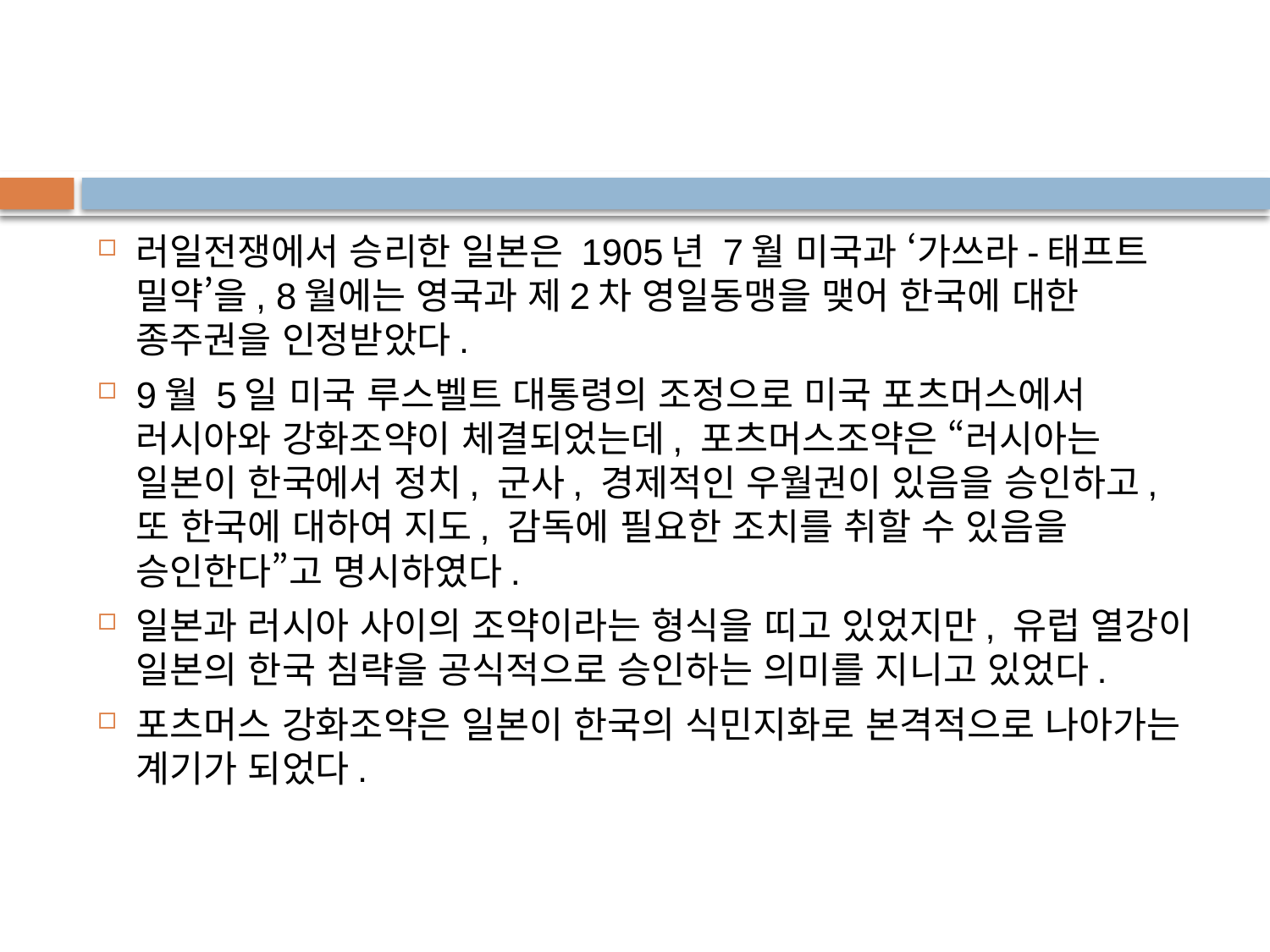

러일전쟁에서 승리한 일본은 1905년 7월 미국과 ‘가쓰라-태프트 밀약’을, 8월에는 영국과 제2차 영일동맹을 맺어 한국에 대한 종주권을 인정받았다.
9월 5일 미국 루스벨트 대통령의 조정으로 미국 포츠머스에서 러시아와 강화조약이 체결되었는데, 포츠머스조약은 “러시아는 일본이 한국에서 정치, 군사, 경제적인 우월권이 있음을 승인하고, 또 한국에 대하여 지도, 감독에 필요한 조치를 취할 수 있음을 승인한다”고 명시하였다.
일본과 러시아 사이의 조약이라는 형식을 띠고 있었지만, 유럽 열강이 일본의 한국 침략을 공식적으로 승인하는 의미를 지니고 있었다.
포츠머스 강화조약은 일본이 한국의 식민지화로 본격적으로 나아가는 계기가 되었다.